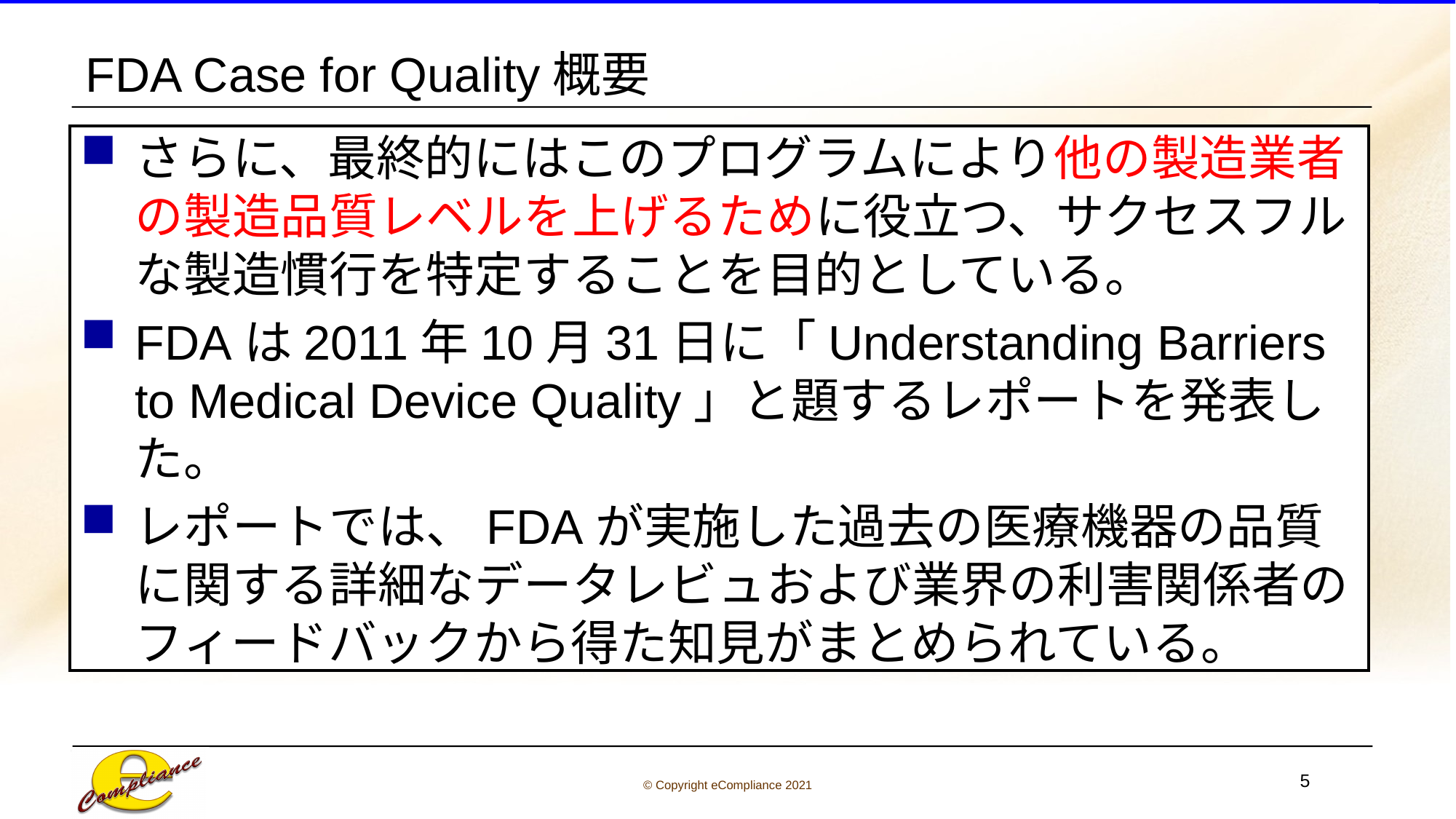

# FDA Case for Quality概要
さらに、最終的にはこのプログラムにより他の製造業者の製造品質レベルを上げるために役立つ、サクセスフルな製造慣行を特定することを目的としている。
FDAは2011年10月31日に「Understanding Barriers to Medical Device Quality」と題するレポートを発表した。
レポートでは、FDAが実施した過去の医療機器の品質に関する詳細なデータレビュおよび業界の利害関係者のフィードバックから得た知見がまとめられている。